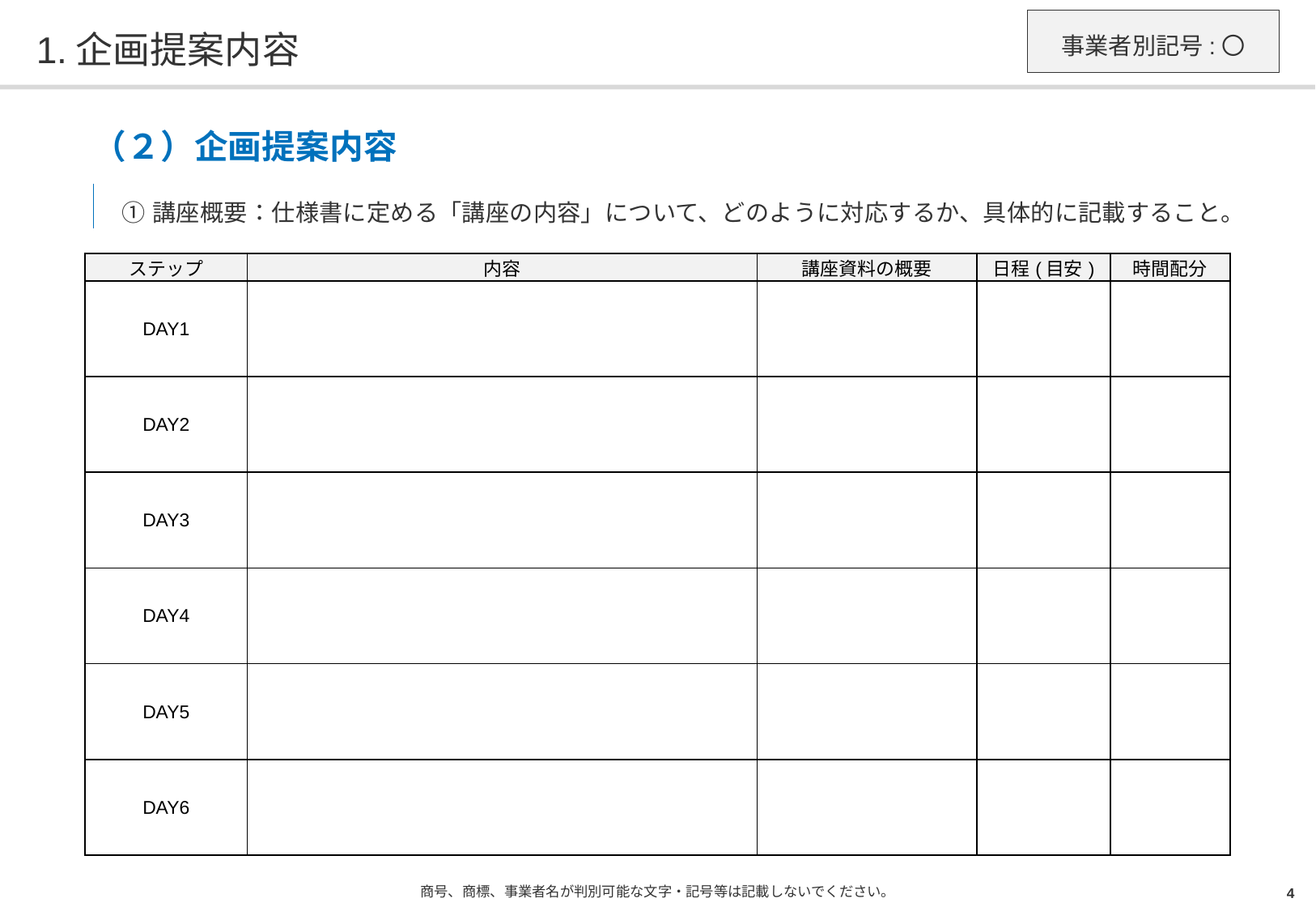

事業者別記号:〇
# 1.企画提案内容
| （２）企画提案内容 |
| --- |
| ①講座概要：仕様書に定める「講座の内容」について、どのように対応するか、具体的に記載すること。 |
| ステップ | 内容 | 講座資料の概要 | 日程(目安) | 時間配分 |
| --- | --- | --- | --- | --- |
| DAY1 |  |  |  |  |
| DAY2 |  |  |  |  |
| DAY3 |  |  |  |  |
| DAY4 |  |  |  |  |
| DAY5 |  |  |  |  |
| DAY6 |  |  |  |  |
商号、商標、事業者名が判別可能な文字・記号等は記載しないでください。
4